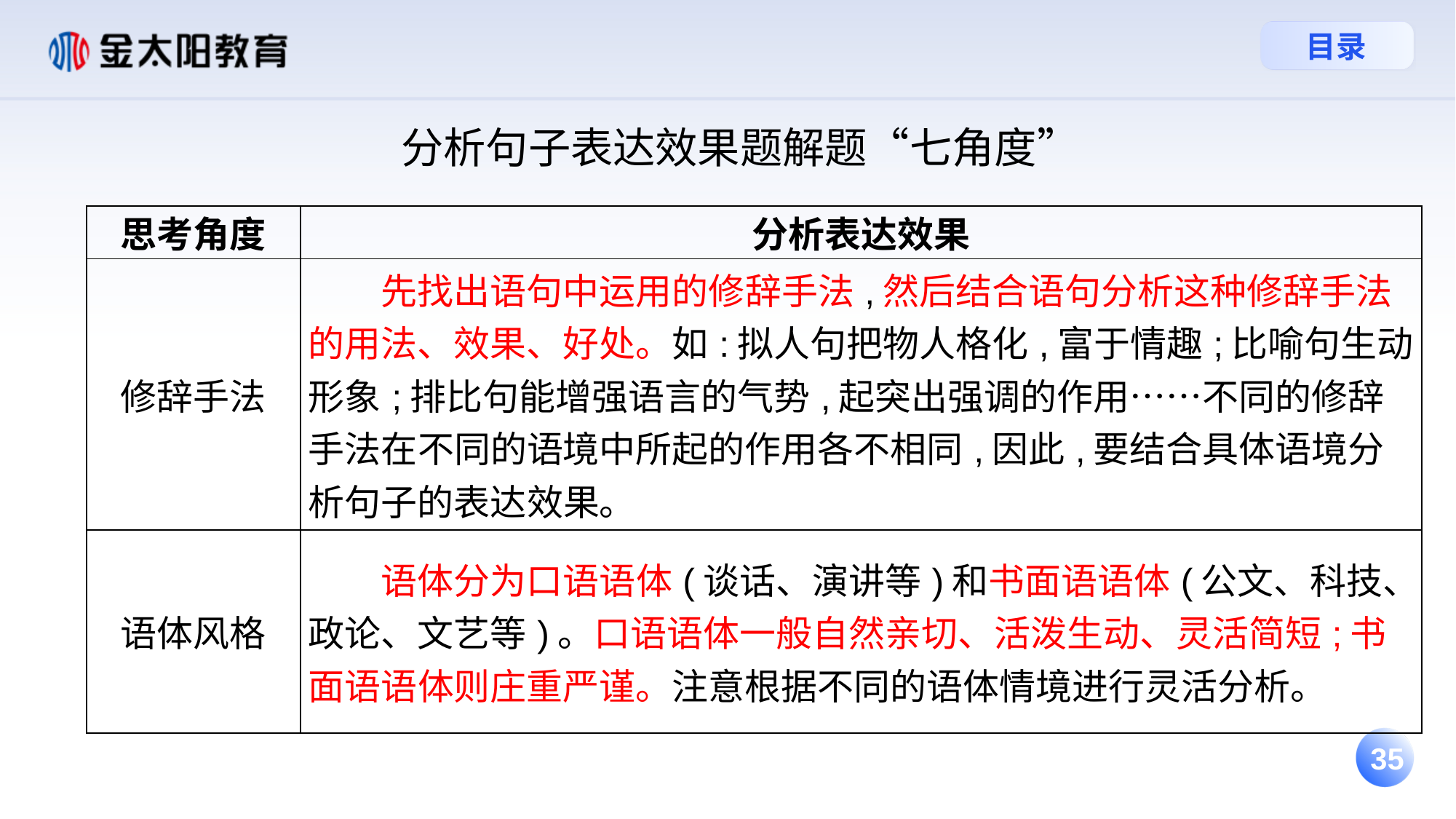

分析句子表达效果题解题“七角度”

| 思考角度 | 分析表达效果 |
| --- | --- |
| 修辞手法 | 先找出语句中运用的修辞手法,然后结合语句分析这种修辞手法的用法、效果、好处。如:拟人句把物人格化,富于情趣;比喻句生动形象;排比句能增强语言的气势,起突出强调的作用……不同的修辞手法在不同的语境中所起的作用各不相同,因此,要结合具体语境分析句子的表达效果。 |
| 语体风格 | 语体分为口语语体(谈话、演讲等)和书面语语体(公文、科技、政论、文艺等)。口语语体一般自然亲切、活泼生动、灵活简短;书面语语体则庄重严谨。注意根据不同的语体情境进行灵活分析。 |